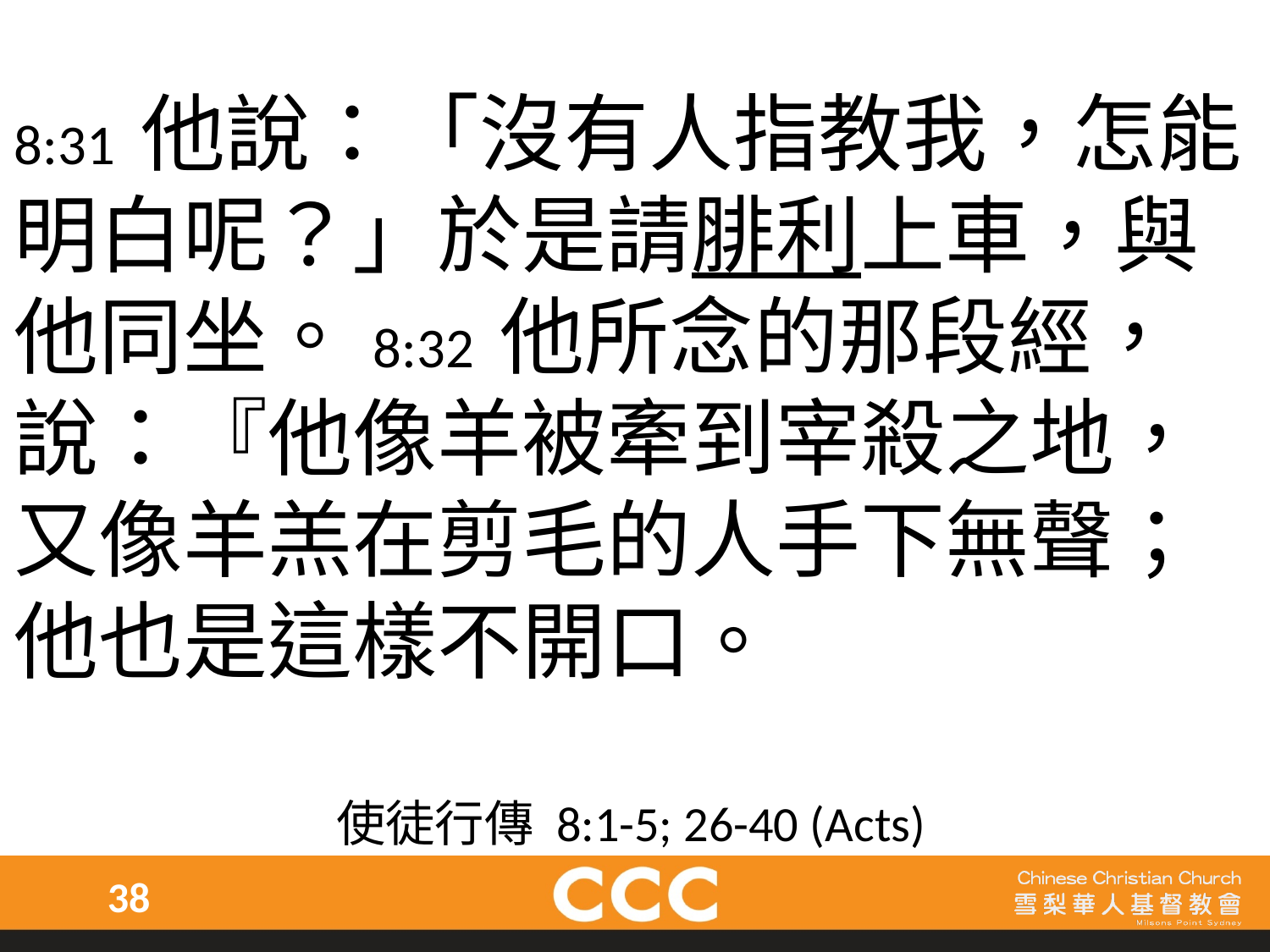

8:31 他說：「沒有人指教我，怎能明白呢？」於是請腓利上車，與他同坐。8:32 他所念的那段經，說：『他像羊被牽到宰殺之地，又像羊羔在剪毛的人手下無聲；他也是這樣不開口。

使徒行傳 8:1-5; 26-40 (Acts)
38